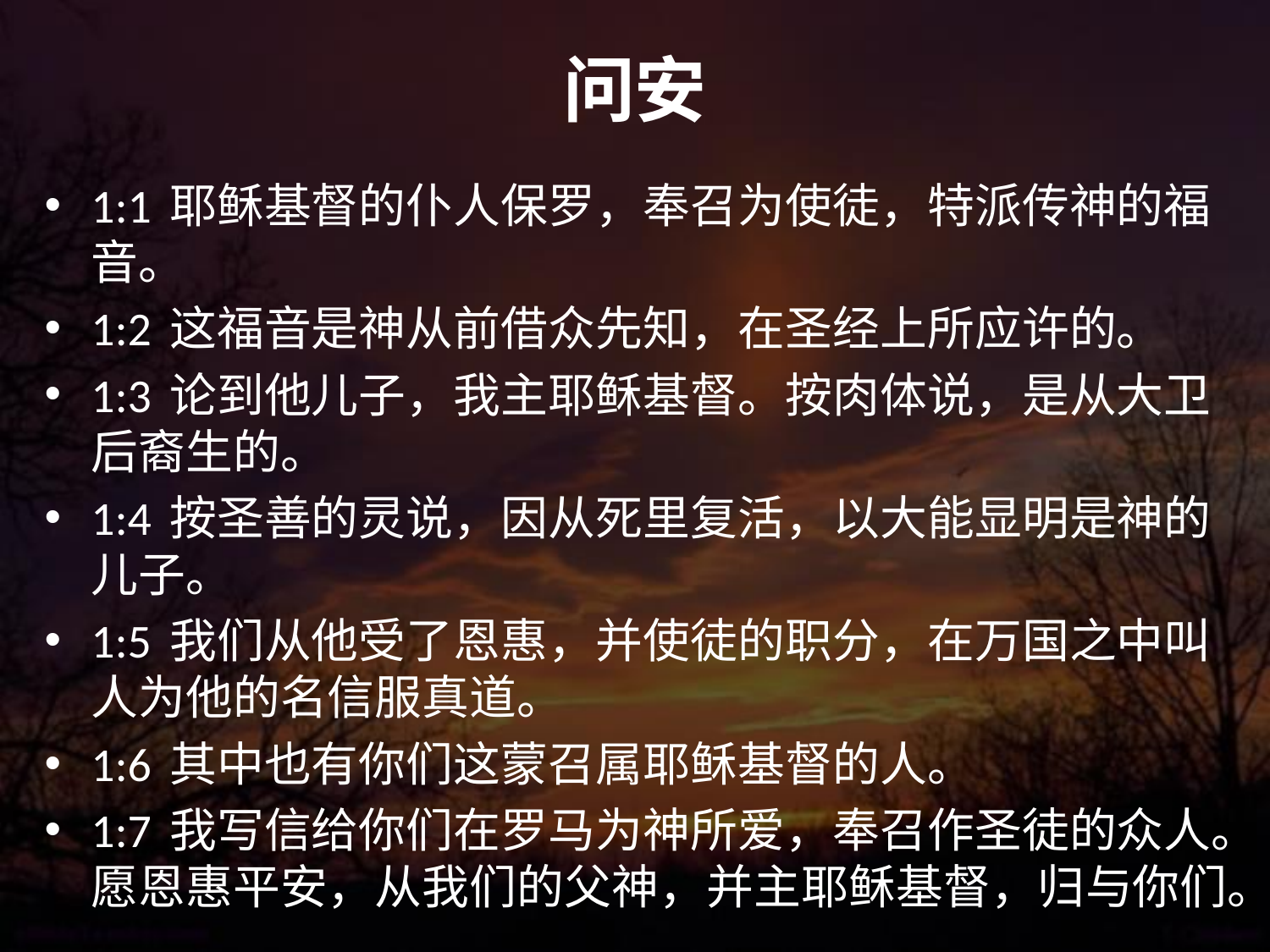

# 问安
1:1 耶稣基督的仆人保罗，奉召为使徒，特派传神的福音。
1:2 这福音是神从前借众先知，在圣经上所应许的。
1:3 论到他儿子，我主耶稣基督。按肉体说，是从大卫后裔生的。
1:4 按圣善的灵说，因从死里复活，以大能显明是神的儿子。
1:5 我们从他受了恩惠，并使徒的职分，在万国之中叫人为他的名信服真道。
1:6 其中也有你们这蒙召属耶稣基督的人。
1:7 我写信给你们在罗马为神所爱，奉召作圣徒的众人。愿恩惠平安，从我们的父神，并主耶稣基督，归与你们。